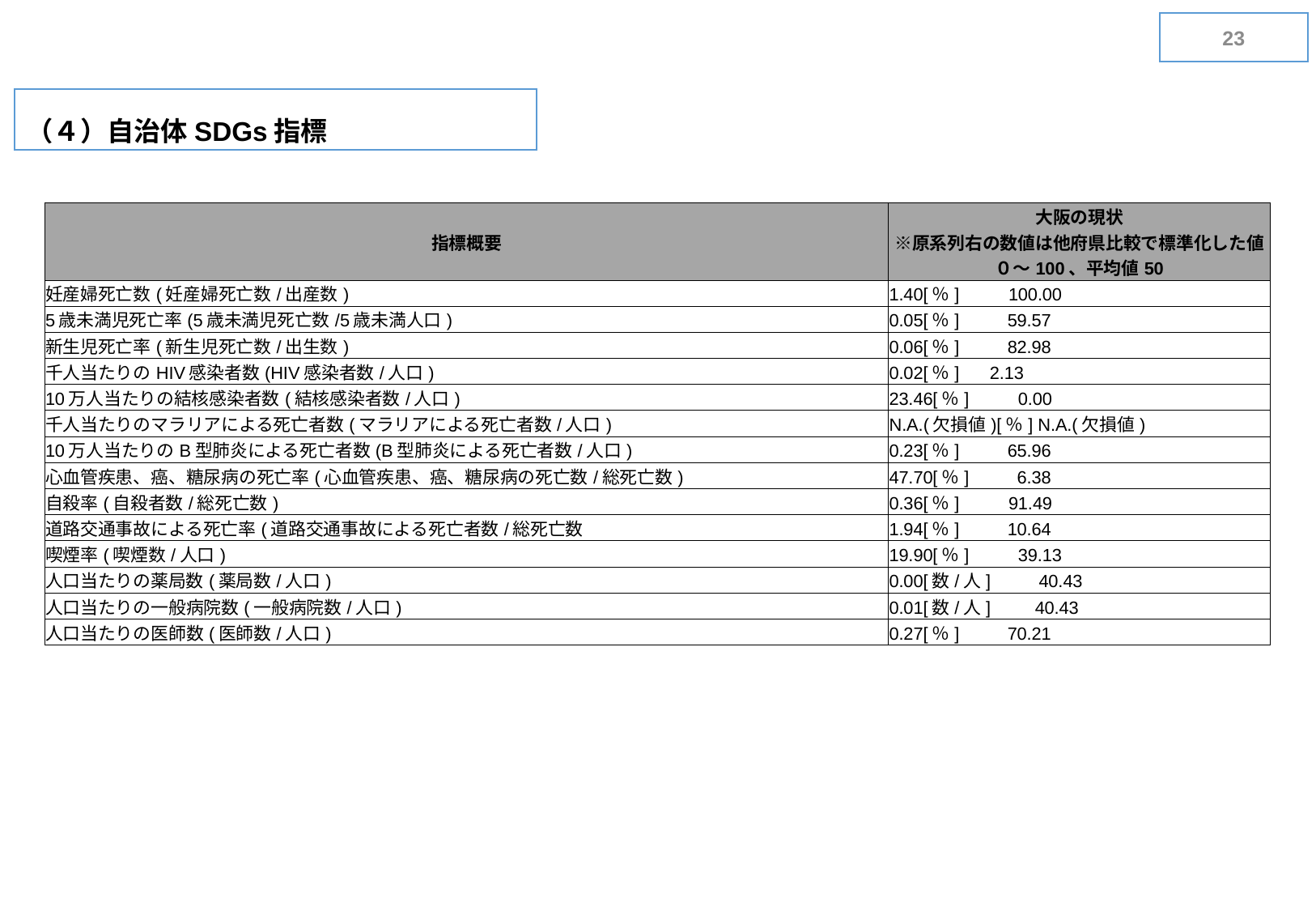

23
（４）自治体SDGs指標
| 指標概要 | 大阪の現状 ※原系列右の数値は他府県比較で標準化した値 ０～100、平均値50 |
| --- | --- |
| 妊産婦死亡数(妊産婦死亡数/出産数) | 1.40[％] 　　100.00 |
| 5歳未満児死亡率(5歳未満児死亡数/5歳未満⼈⼝) | 0.05[％]　　 59.57 |
| 新⽣児死亡率(新⽣児死亡数/出⽣数) | 0.06[％]　　 82.98 |
| 千⼈当たりのHIV感染者数(HIV感染者数/⼈⼝) | 0.02[％]　 2.13 |
| 10万⼈当たりの結核感染者数(結核感染者数/⼈⼝) | 23.46[％] 　　0.00 |
| 千⼈当たりのマラリアによる死亡者数(マラリアによる死亡者数/⼈⼝) | N.A.(⽋損値)[％] N.A.(⽋損値) |
| 10万⼈当たりのB型肺炎による死亡者数(B型肺炎による死亡者数/⼈⼝) | 0.23[％]　　 65.96 |
| ⼼⾎管疾患、癌、糖尿病の死亡率(⼼⾎管疾患、癌、糖尿病の死亡数/総死亡数) | 47.70[％]　　 6.38 |
| ⾃殺率(⾃殺者数/総死亡数) | 0.36[％] 　　91.49 |
| 道路交通事故による死亡率(道路交通事故による死亡者数/総死亡数 | 1.94[％]　　 10.64 |
| 喫煙率(喫煙数/⼈⼝) | 19.90[％] 　　39.13 |
| ⼈⼝当たりの薬局数(薬局数/⼈⼝) | 0.00[数/⼈]　　 40.43 |
| ⼈⼝当たりの⼀般病院数(⼀般病院数/⼈⼝) | 0.01[数/⼈]　　40.43 |
| ⼈⼝当たりの医師数(医師数/⼈⼝) | 0.27[％]　　 70.21 |